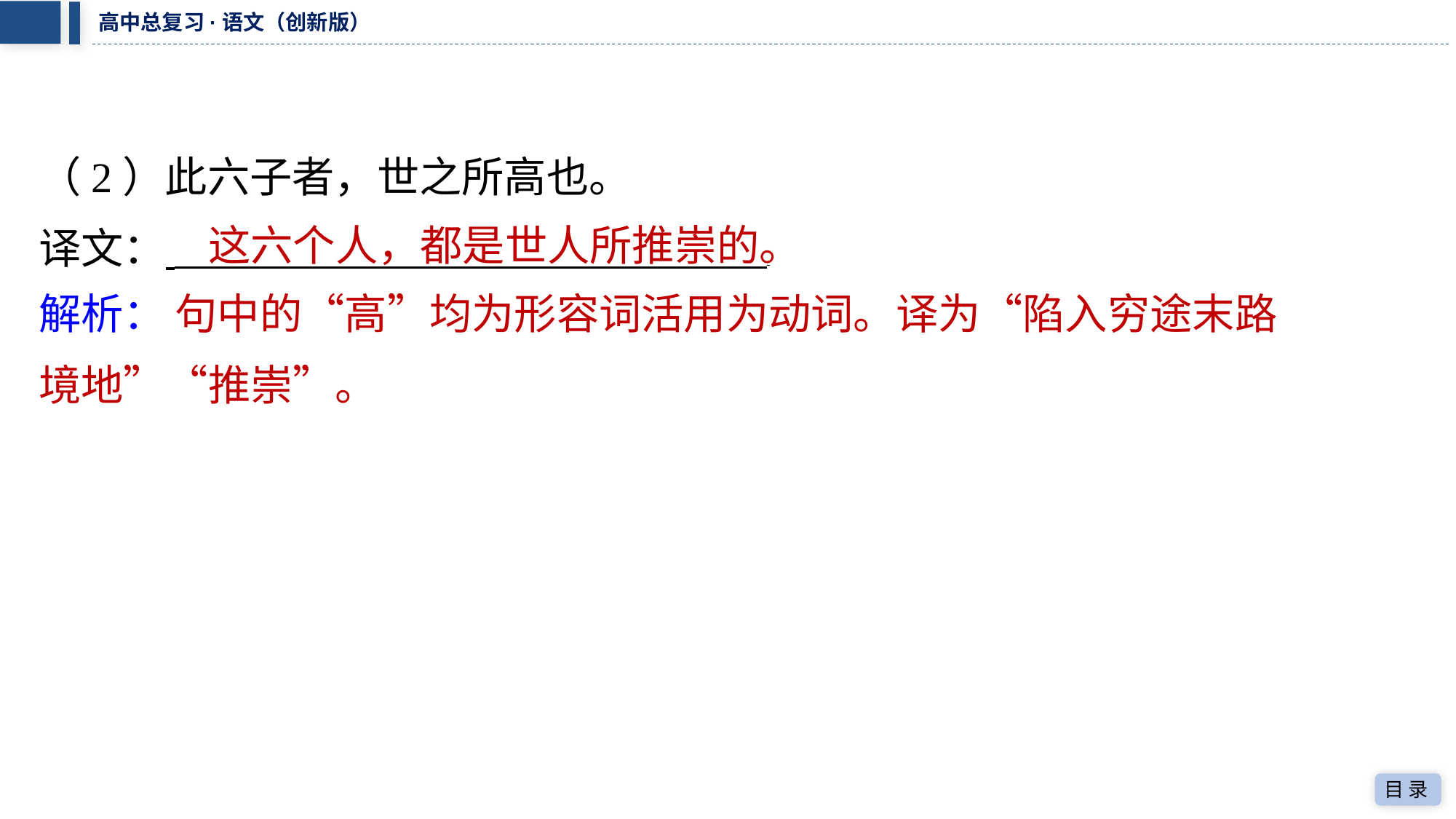

（2）此六子者，世之所高也。
译文：                                                                                          ⁠
这六个人，都是世人所推崇的。
解析： 句中的“高”均为形容词活用为动词。译为“陷入穷途末路
境地”“推崇”。